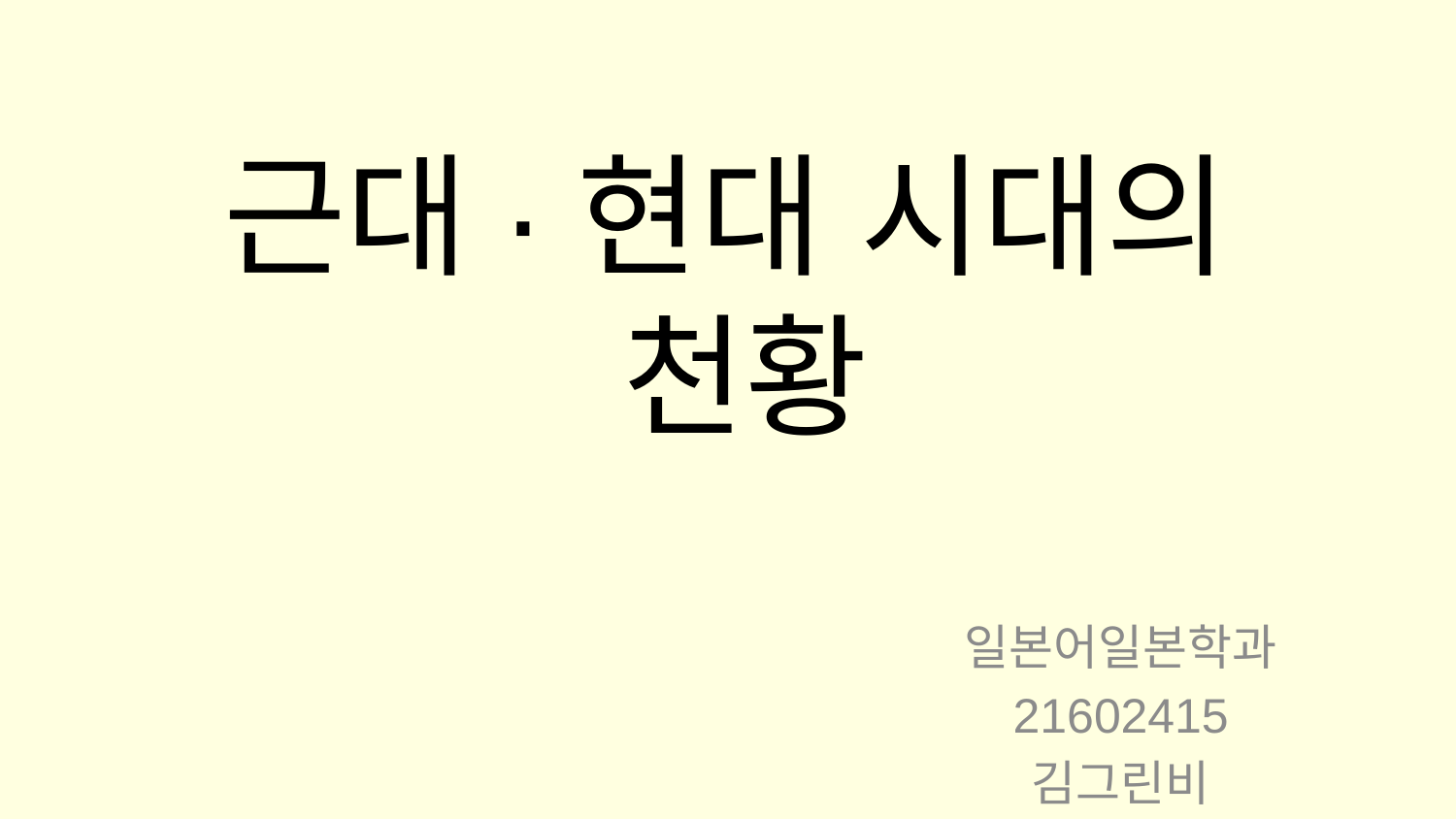

# 근대·현대 시대의 천황
일본어일본학과
21602415
김그린비